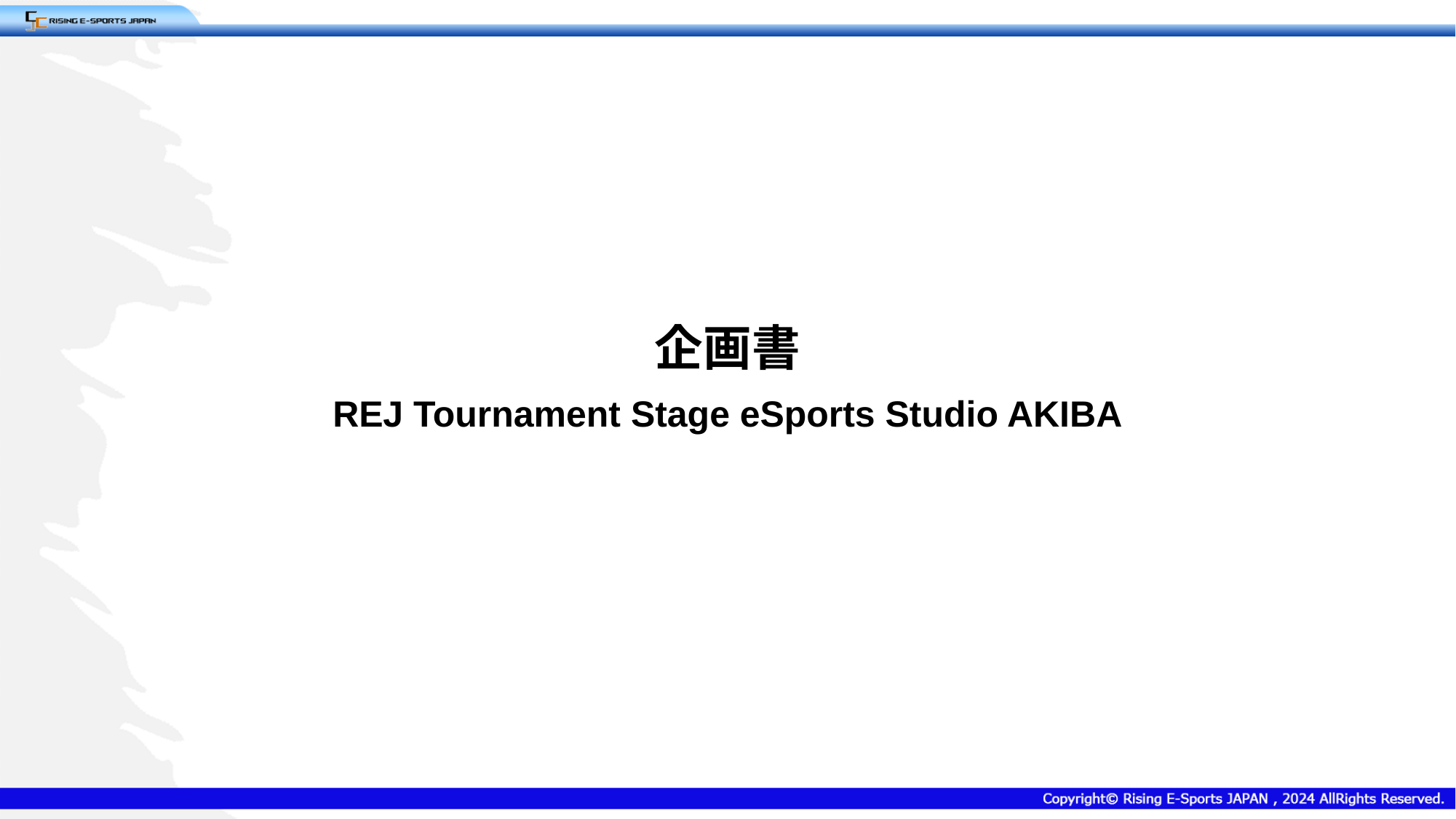

企画書
REJ Tournament Stage eSports Studio AKIBA